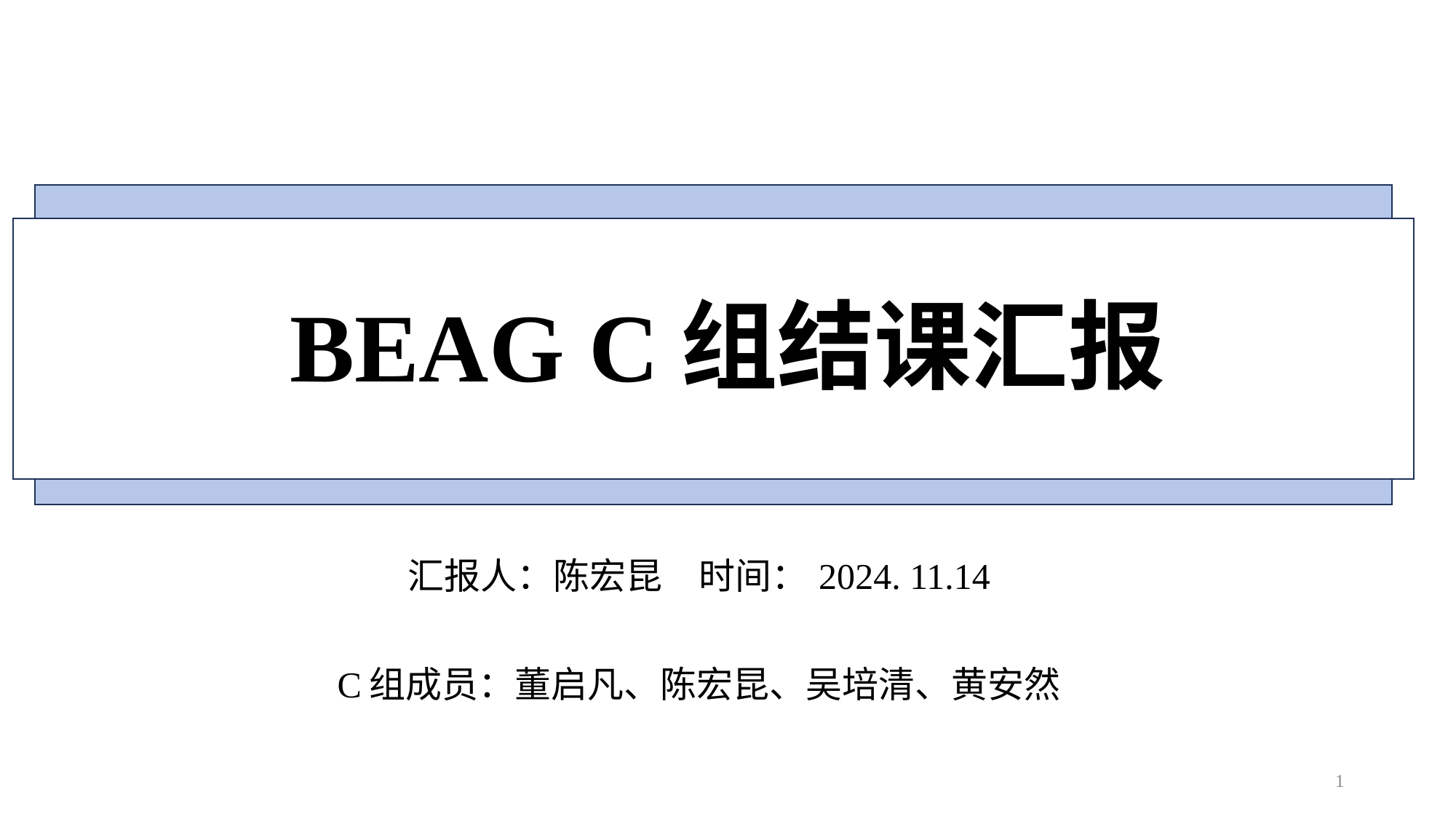

# BEAG C组结课汇报

汇报人：陈宏昆　时间：2024. 11.14
C组成员：董启凡、陈宏昆、吴培清、黄安然
1